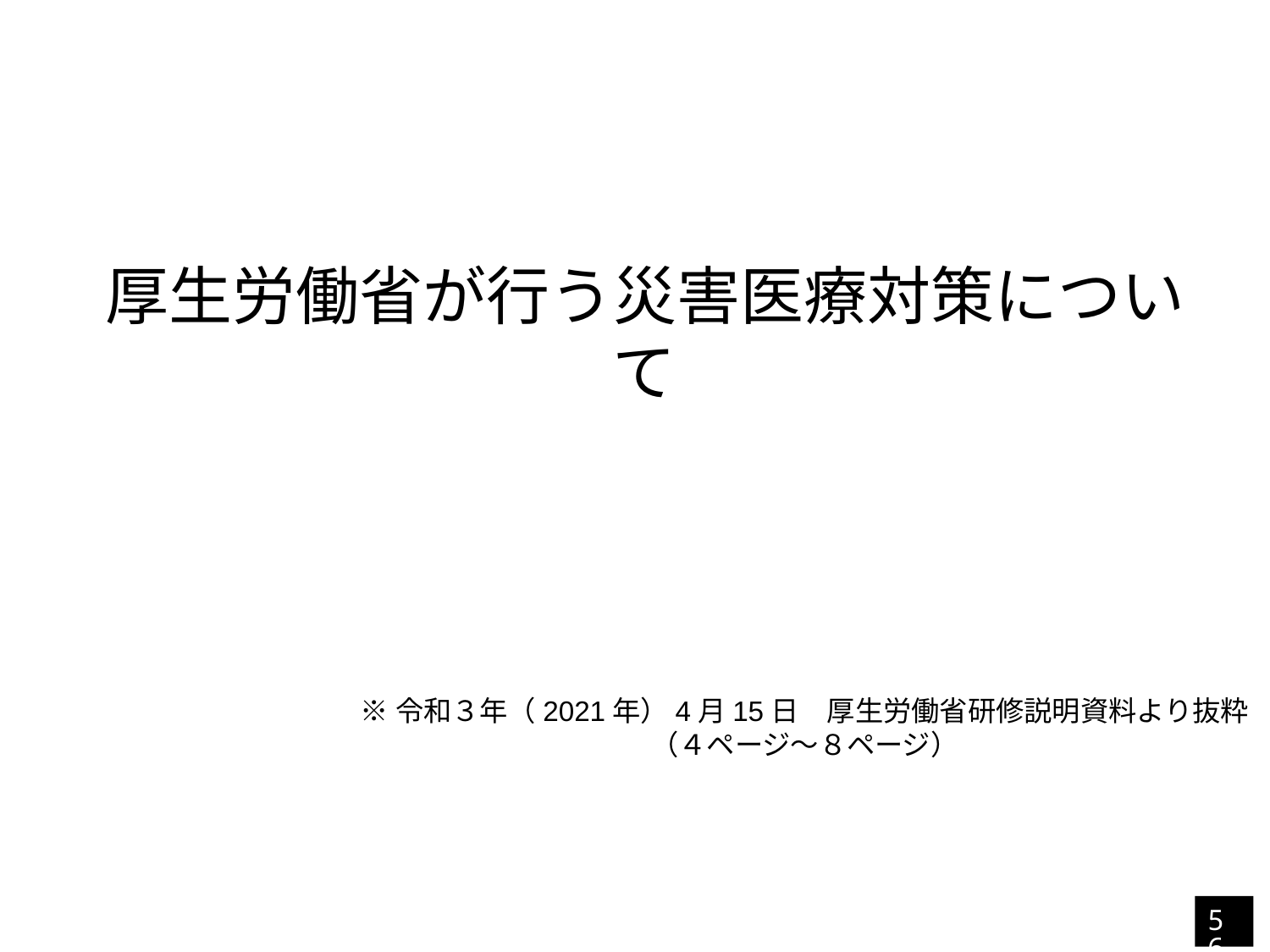

厚生労働省が行う災害医療対策について
※令和３年（2021年）4月15日　厚生労働省研修説明資料より抜粋
（４ページ～８ページ）
56